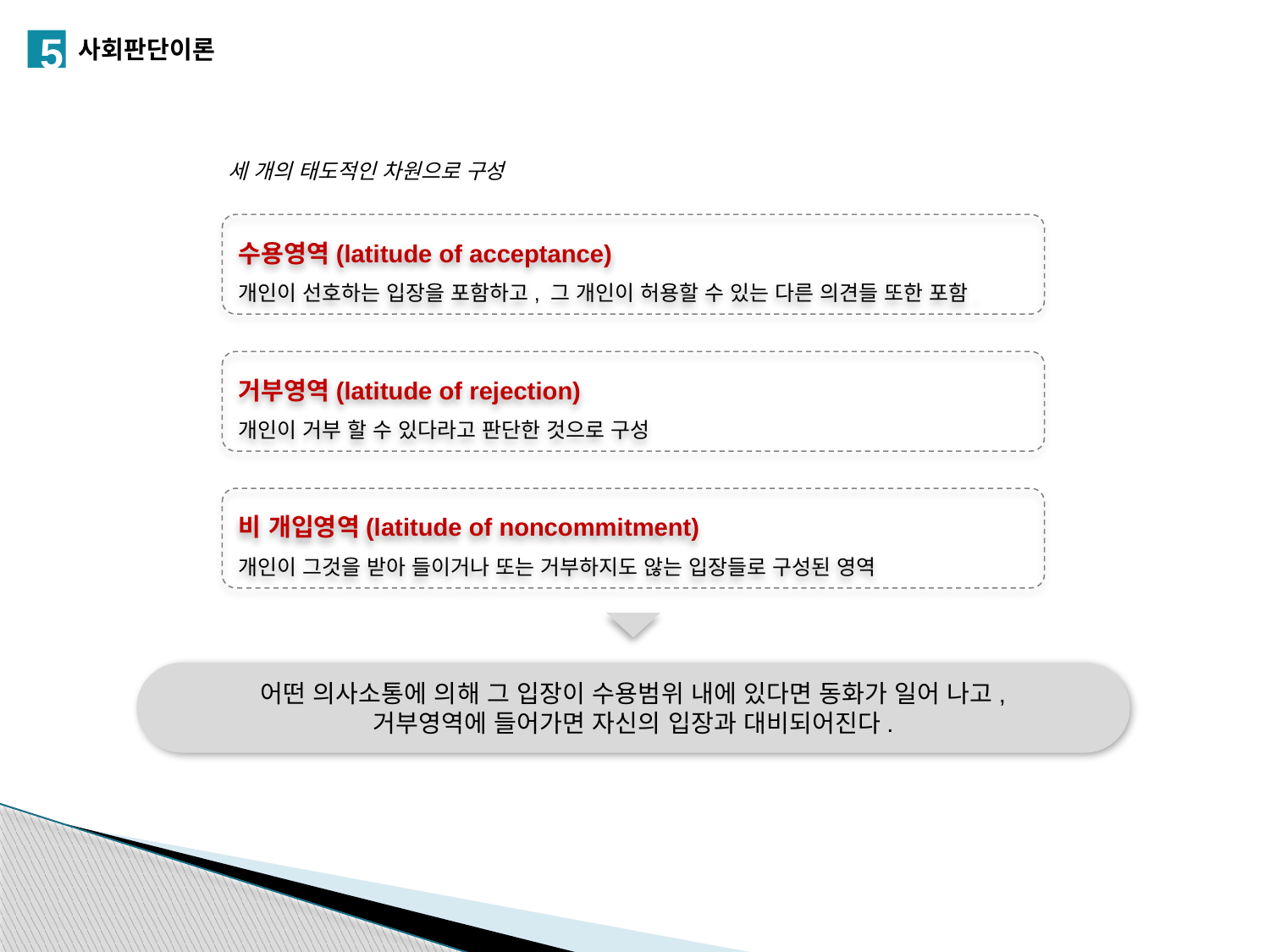

5
사회판단이론

세 개의 태도적인 차원으로 구성
수용영역(latitude of acceptance)
개인이 선호하는 입장을 포함하고, 그 개인이 허용할 수 있는 다른 의견들 또한 포함.
거부영역(latitude of rejection)
개인이 거부 할 수 있다라고 판단한 것으로 구성
비 개입영역(latitude of noncommitment)
개인이 그것을 받아 들이거나 또는 거부하지도 않는 입장들로 구성된 영역

어떤 의사소통에 의해 그 입장이 수용범위 내에 있다면 동화가 일어 나고,
거부영역에 들어가면 자신의 입장과 대비되어진다.